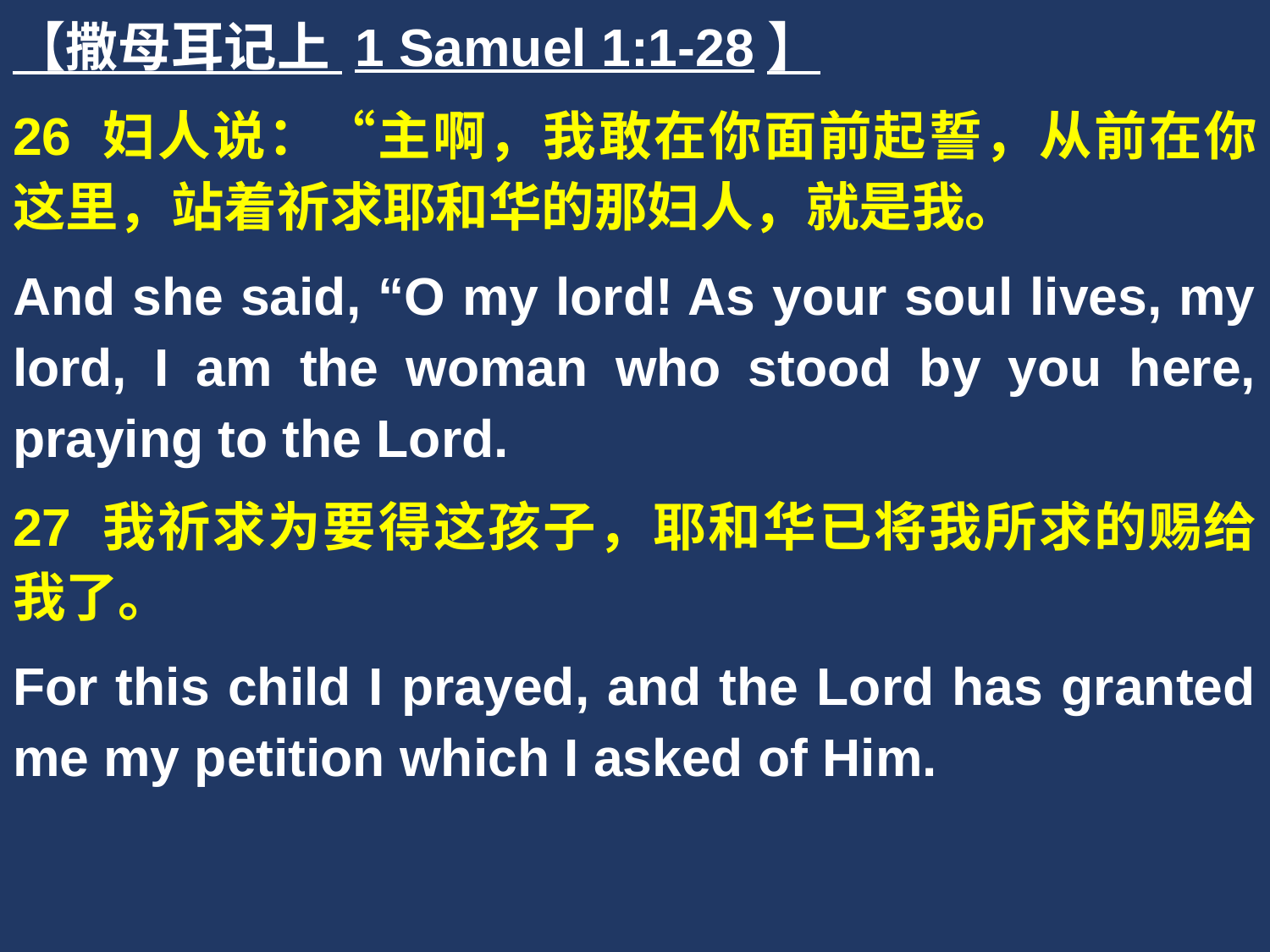

【撒母耳记上 1 Samuel 1:1-28】
26 妇人说：“主啊，我敢在你面前起誓，从前在你这里，站着祈求耶和华的那妇人，就是我。
And she said, “O my lord! As your soul lives, my lord, I am the woman who stood by you here, praying to the Lord.
27 我祈求为要得这孩子，耶和华已将我所求的赐给我了。
For this child I prayed, and the Lord has granted me my petition which I asked of Him.